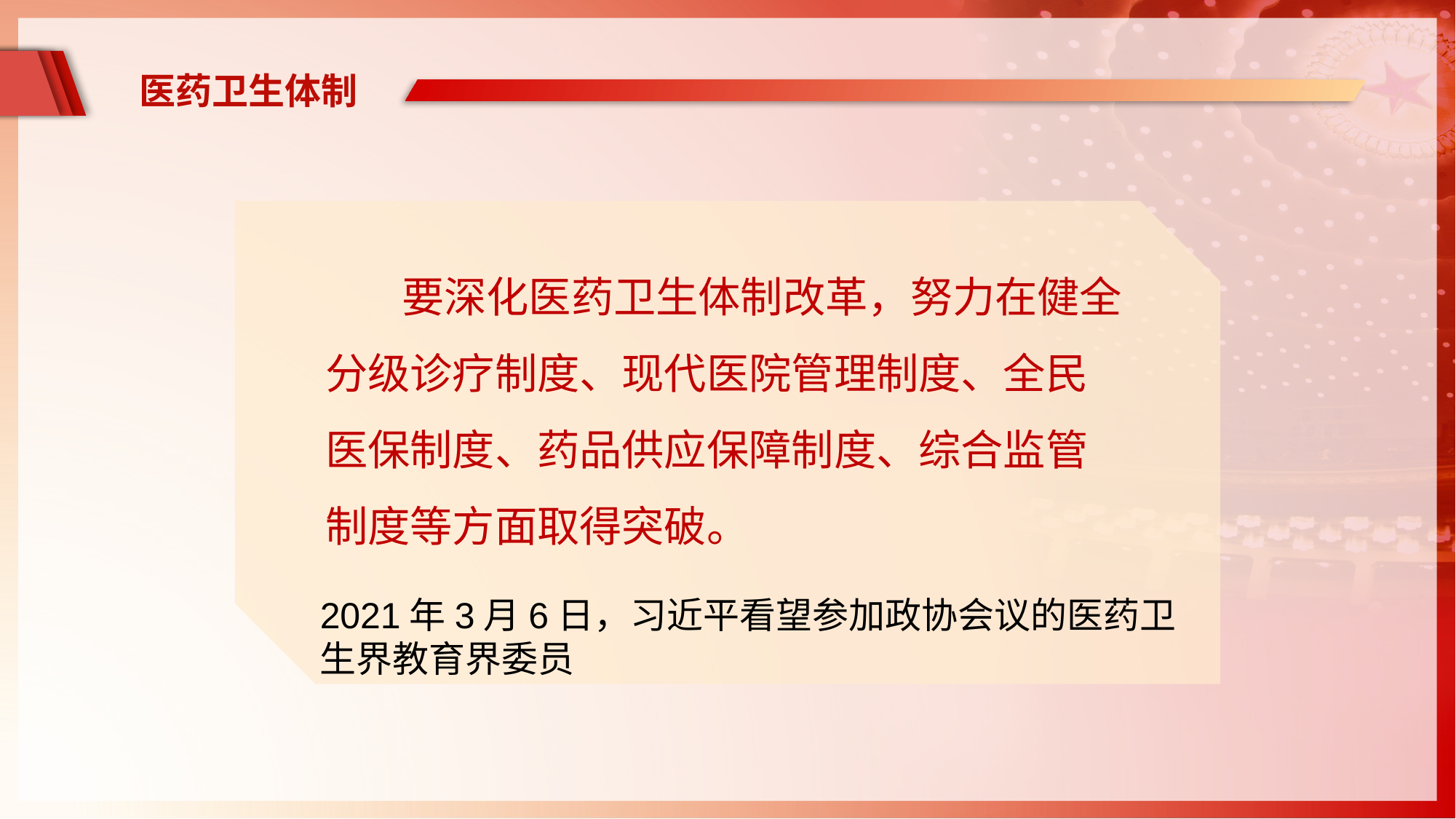

医药卫生体制

       要深化医药卫生体制改革，努力在健全分级诊疗制度、现代医院管理制度、全民医保制度、药品供应保障制度、综合监管制度等方面取得突破。
2021年3月6日，习近平看望参加政协会议的医药卫生界教育界委员